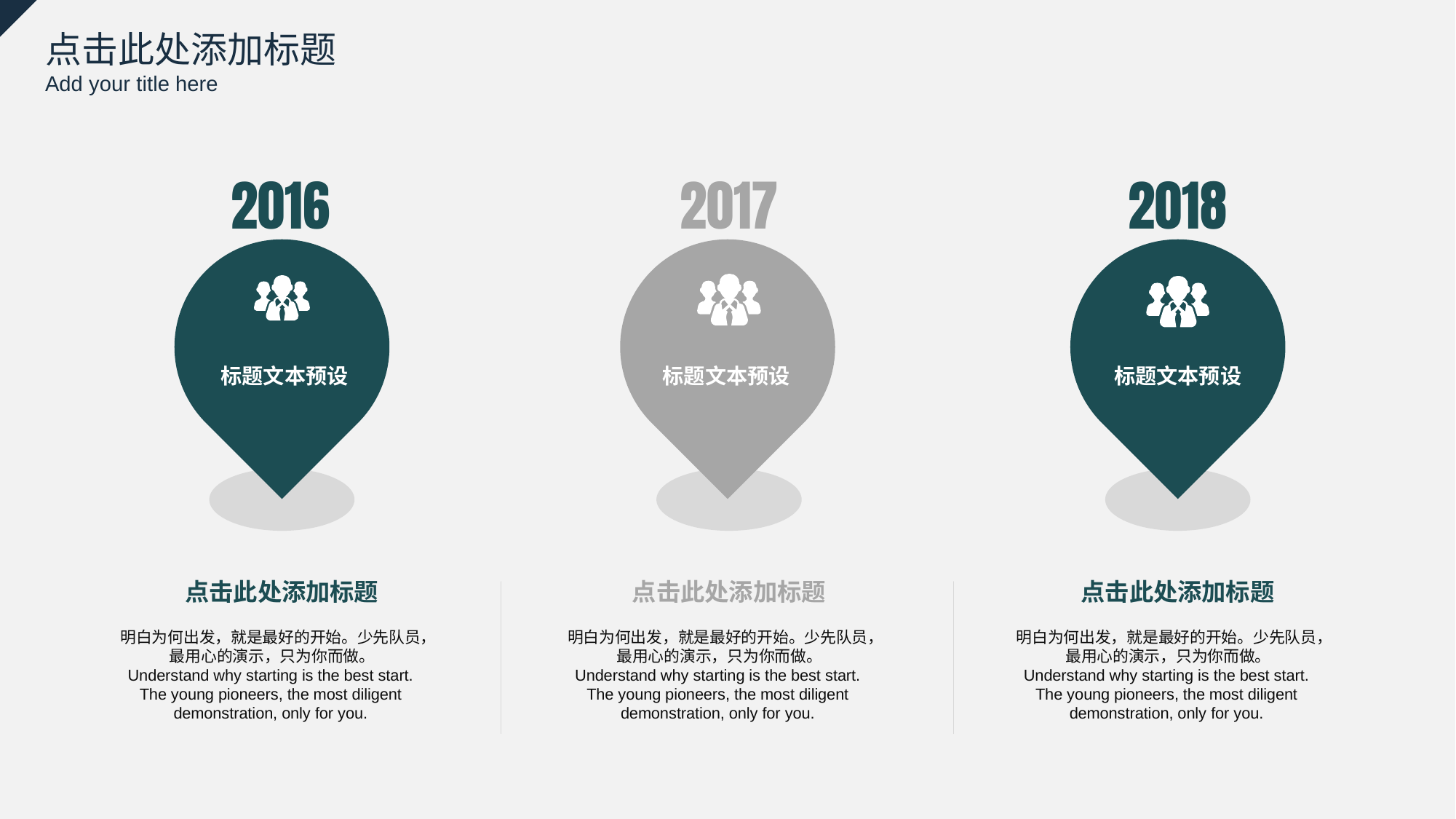

点击此处添加标题
Add your title here
2016

标题文本预设

2017

标题文本预设

2018

标题文本预设

点击此处添加标题
明白为何出发，就是最好的开始。少先队员， 最用心的演示，只为你而做。
Understand why starting is the best start. The young pioneers, the most diligent demonstration, only for you.
点击此处添加标题
明白为何出发，就是最好的开始。少先队员， 最用心的演示，只为你而做。
Understand why starting is the best start. The young pioneers, the most diligent demonstration, only for you.
点击此处添加标题
明白为何出发，就是最好的开始。少先队员， 最用心的演示，只为你而做。
Understand why starting is the best start. The young pioneers, the most diligent demonstration, only for you.